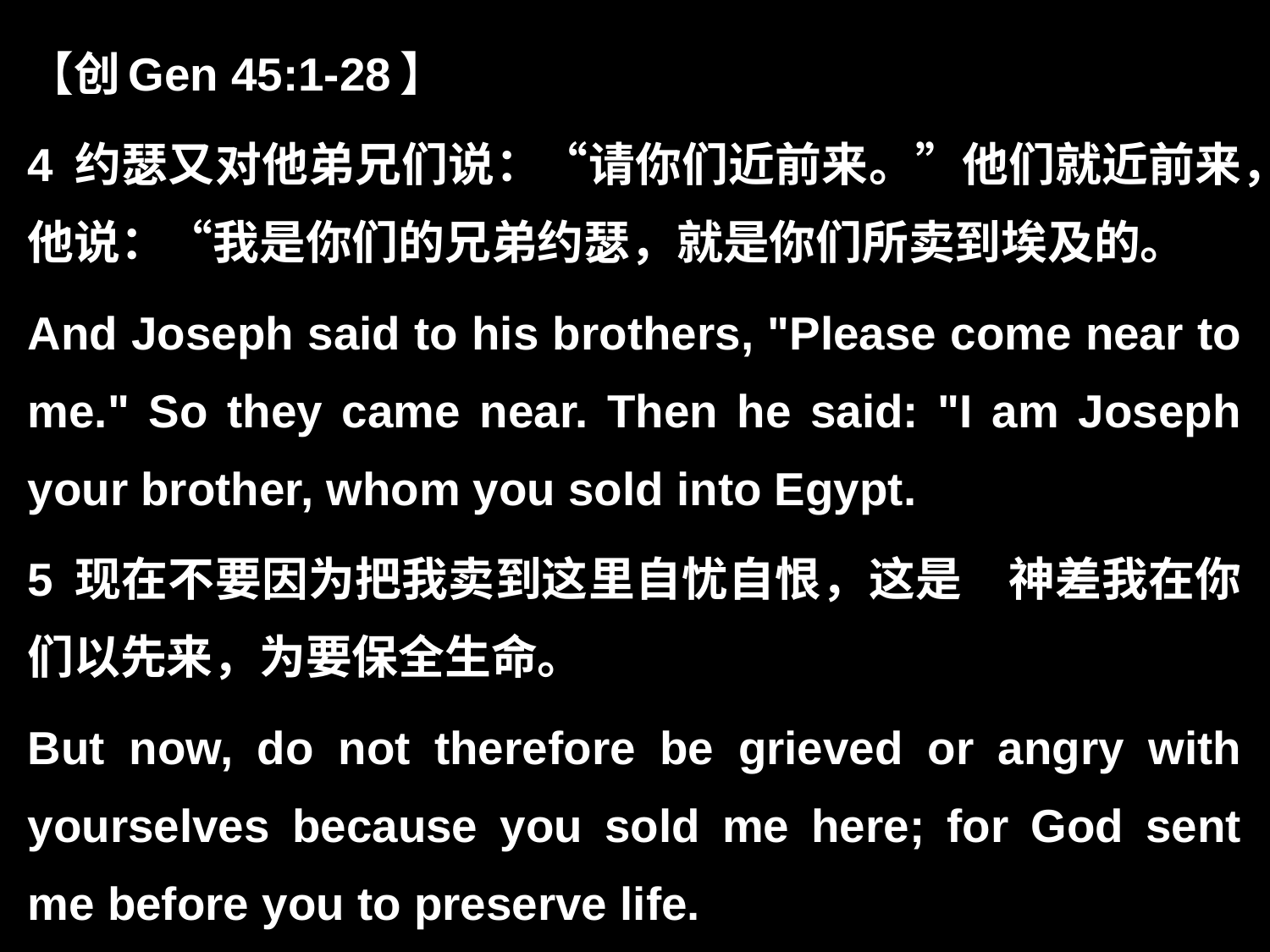

【创Gen 45:1-28】
4 约瑟又对他弟兄们说：“请你们近前来。”他们就近前来，他说：“我是你们的兄弟约瑟，就是你们所卖到埃及的。
And Joseph said to his brothers, "Please come near to me." So they came near. Then he said: "I am Joseph your brother, whom you sold into Egypt.
5 现在不要因为把我卖到这里自忧自恨，这是　神差我在你们以先来，为要保全生命。
But now, do not therefore be grieved or angry with yourselves because you sold me here; for God sent me before you to preserve life.